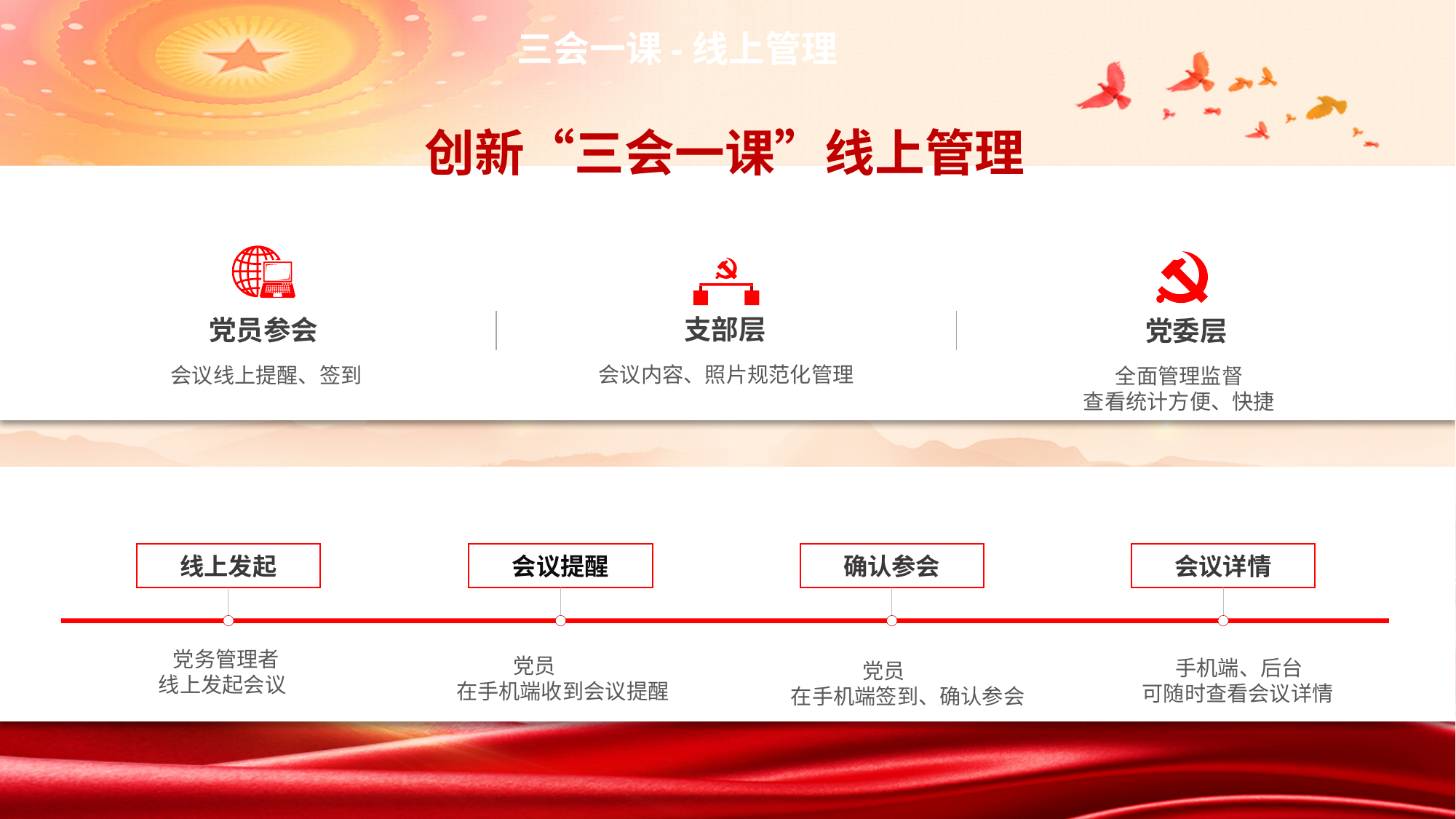

三会一课-线上管理
创新“三会一课”线上管理

党员参会
会议线上提醒、签到

党委层
全面管理监督
查看统计方便、快捷

支部层
会议内容、照片规范化管理

线上发起
会议提醒
确认参会
会议详情

  党务管理者
线上发起会议
           党员
在手机端收到会议提醒
              党员
在手机端签到、确认参会
      手机端、后台
可随时查看会议详情